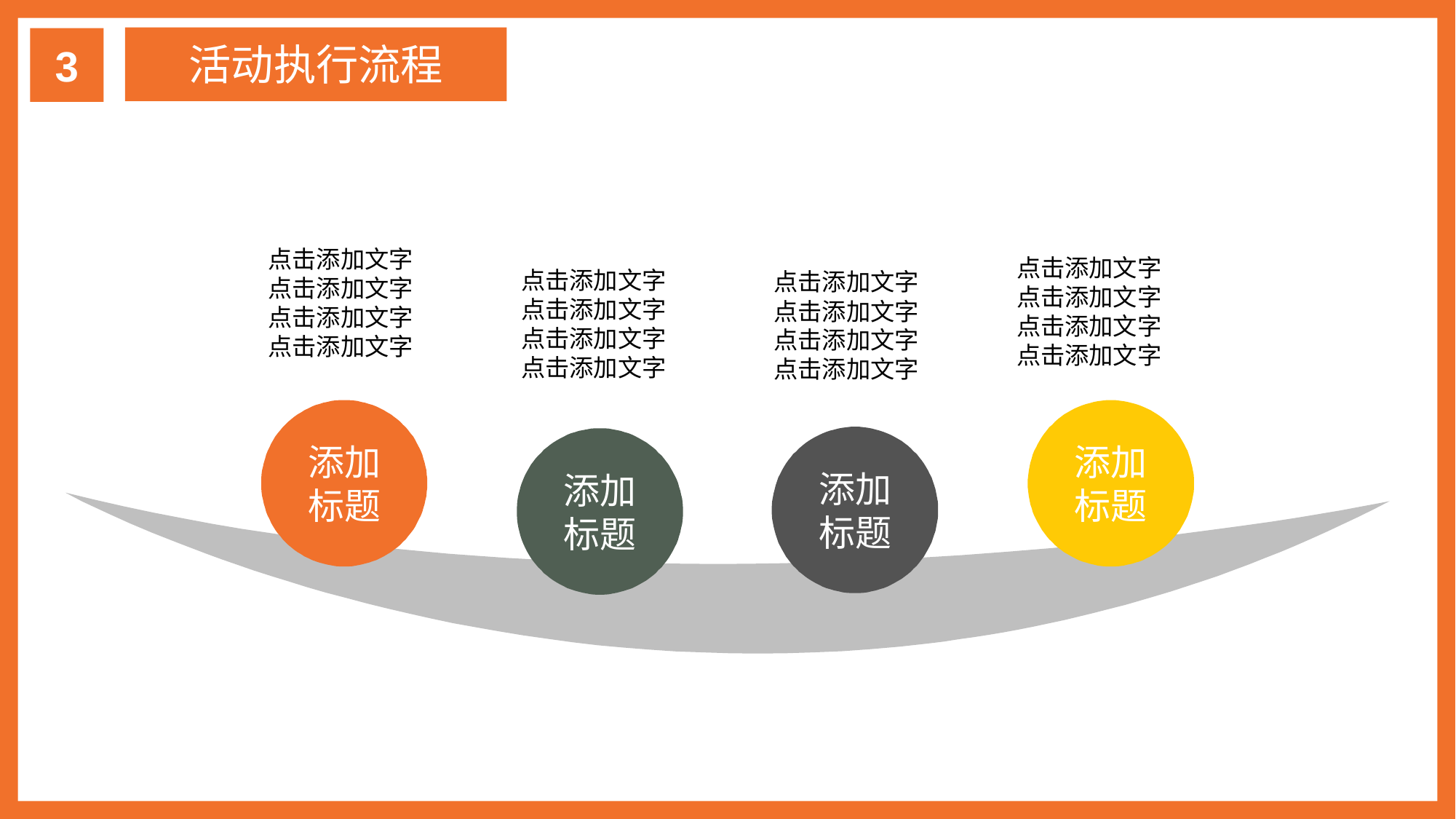

3
活动执行流程
点击添加文字点击添加文字点击添加文字点击添加文字
点击添加文字点击添加文字点击添加文字点击添加文字
点击添加文字点击添加文字点击添加文字点击添加文字
点击添加文字点击添加文字点击添加文字点击添加文字
添加
标题
添加
标题
添加
标题
添加
标题